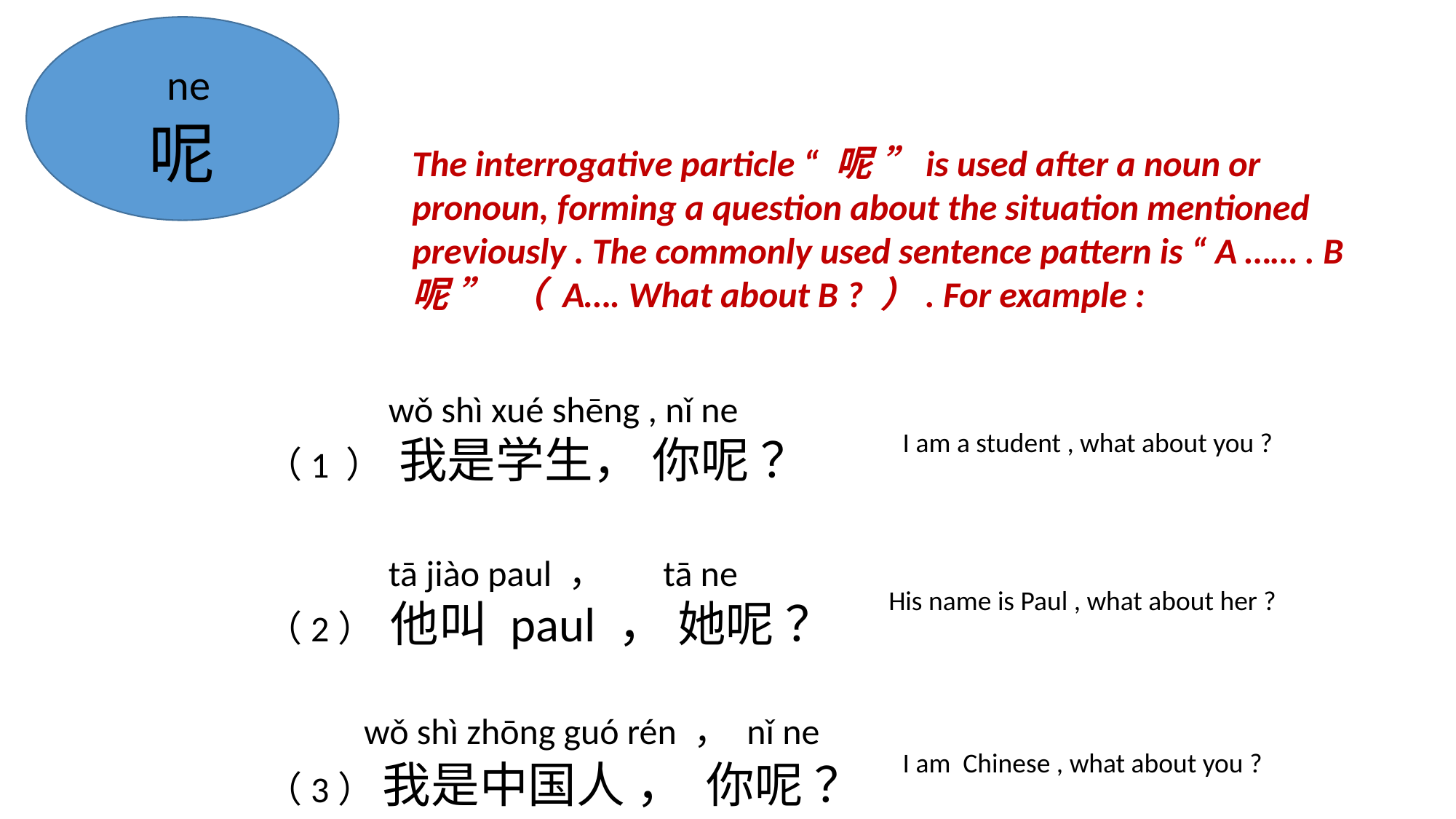

ne
呢
The interrogative particle “ 呢 ”is used after a noun or pronoun, forming a question about the situation mentioned previously . The commonly used sentence pattern is “ A …… . B 呢 ”  （ A…. What about B ? ）. For example :
               wǒ shì xué shēng , nǐ ne
（1 ）  我是学生， 你呢 ？
I am a student , what about you ?
               tā jiào paul ，      tā ne
（2）  他叫 paul ， 她呢 ？
His name is Paul , what about her ?
         wǒ shì zhōng guó rén ， nǐ ne
（3） 我是中国人 ，  你呢 ？
I am  Chinese , what about you ?